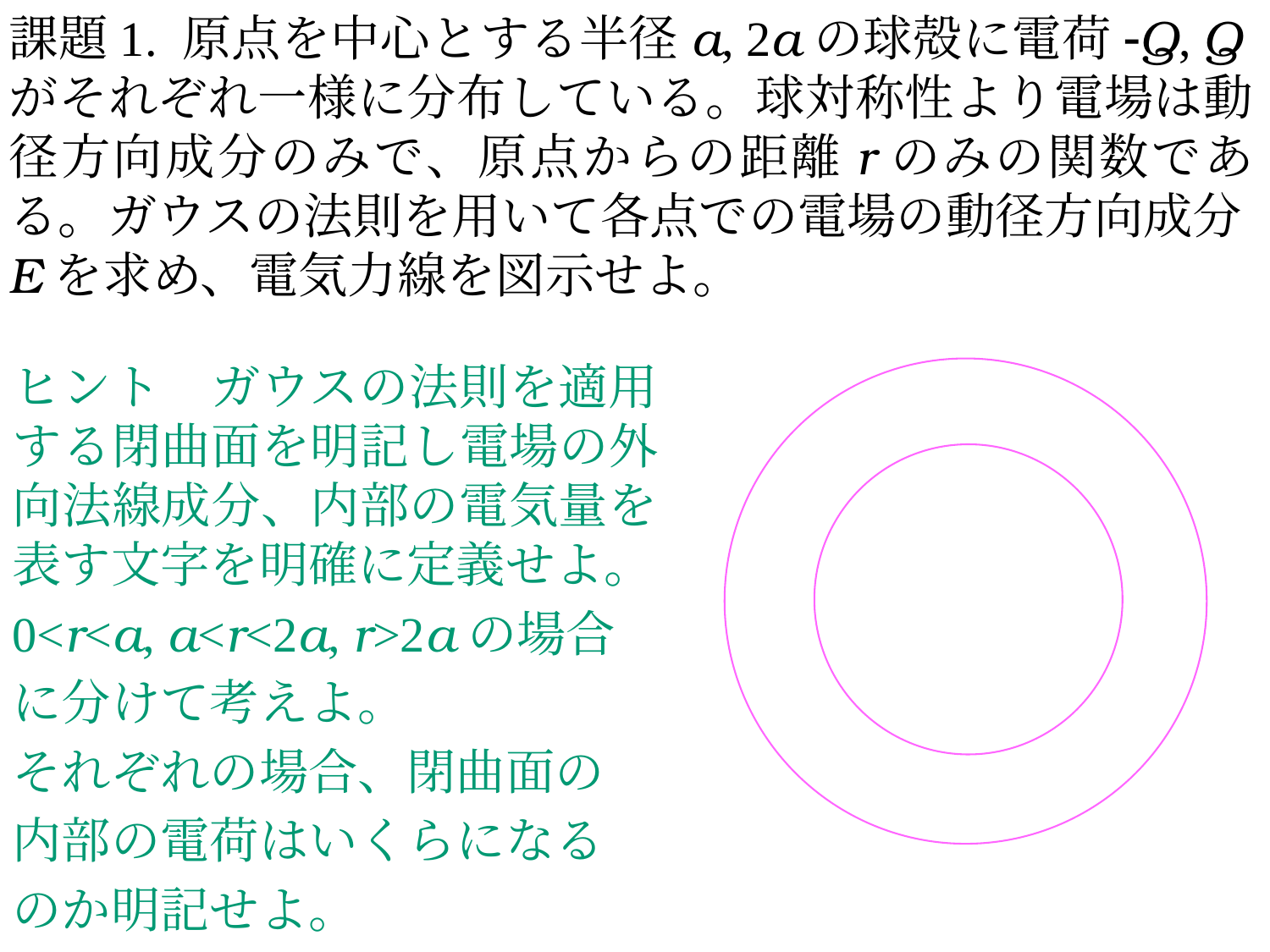

課題1. 原点を中心とする半径a, 2aの球殻に電荷−Q, Qがそれぞれ一様に分布している。球対称性より電場は動径方向成分のみで、原点からの距離rのみの関数である。ガウスの法則を用いて各点での電場の動径方向成分Eを求め、電気力線を図示せよ。
ヒント　ガウスの法則を適用する閉曲面を明記し電場の外向法線成分、内部の電気量を表す文字を明確に定義せよ。
0<r<a, a<r<2a, r>2aの場合
に分けて考えよ。
それぞれの場合、閉曲面の
内部の電荷はいくらになる
のか明記せよ。